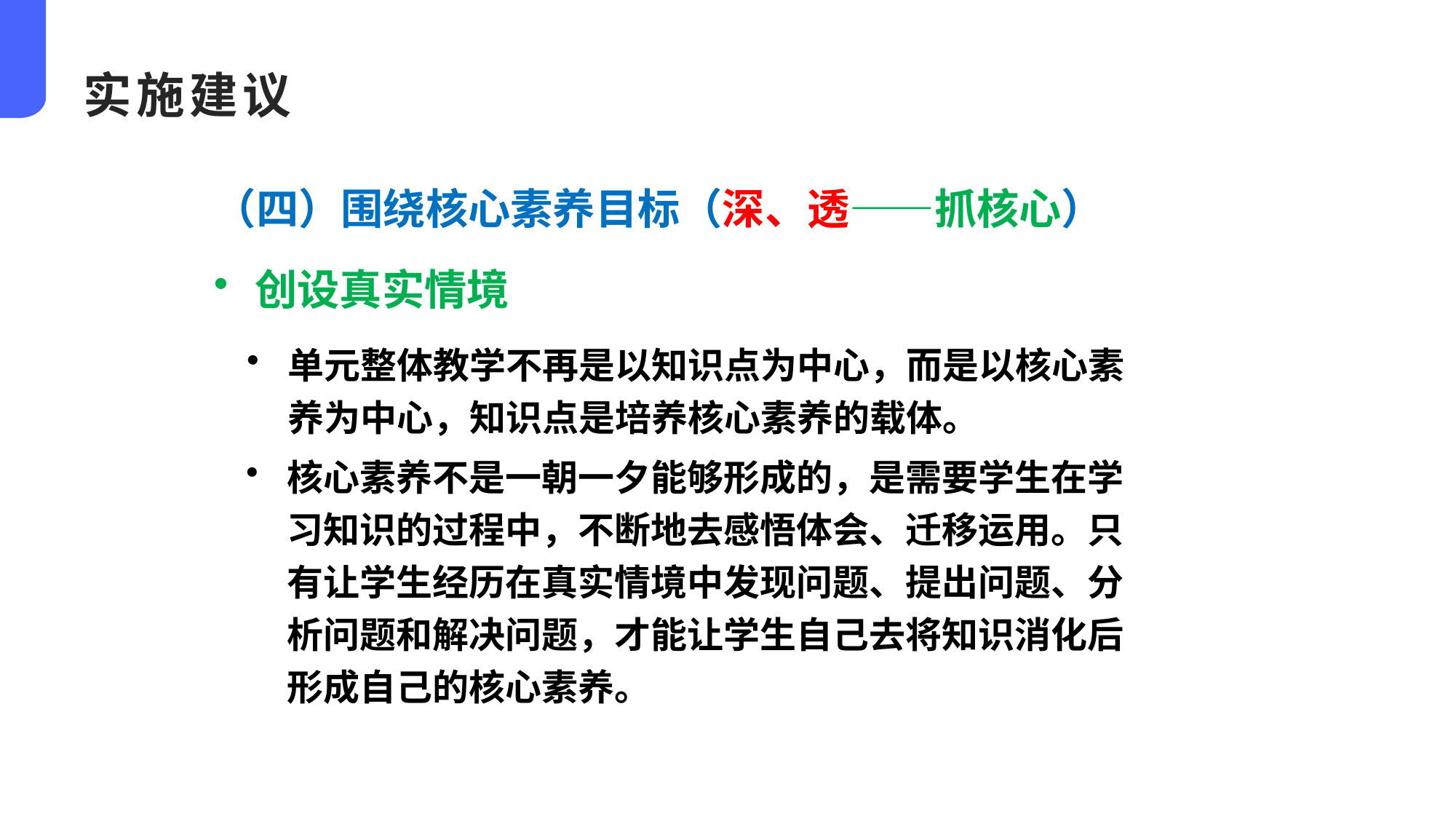

实施建议
（四）围绕核心素养目标（深、透——抓核心）
创设真实情境
单元整体教学不再是以知识点为中心，而是以核心素养为中心，知识点是培养核心素养的载体。
核心素养不是一朝一夕能够形成的，是需要学生在学习知识的过程中，不断地去感悟体会、迁移运用。只有让学生经历在真实情境中发现问题、提出问题、分析问题和解决问题，才能让学生自己去将知识消化后形成自己的核心素养。